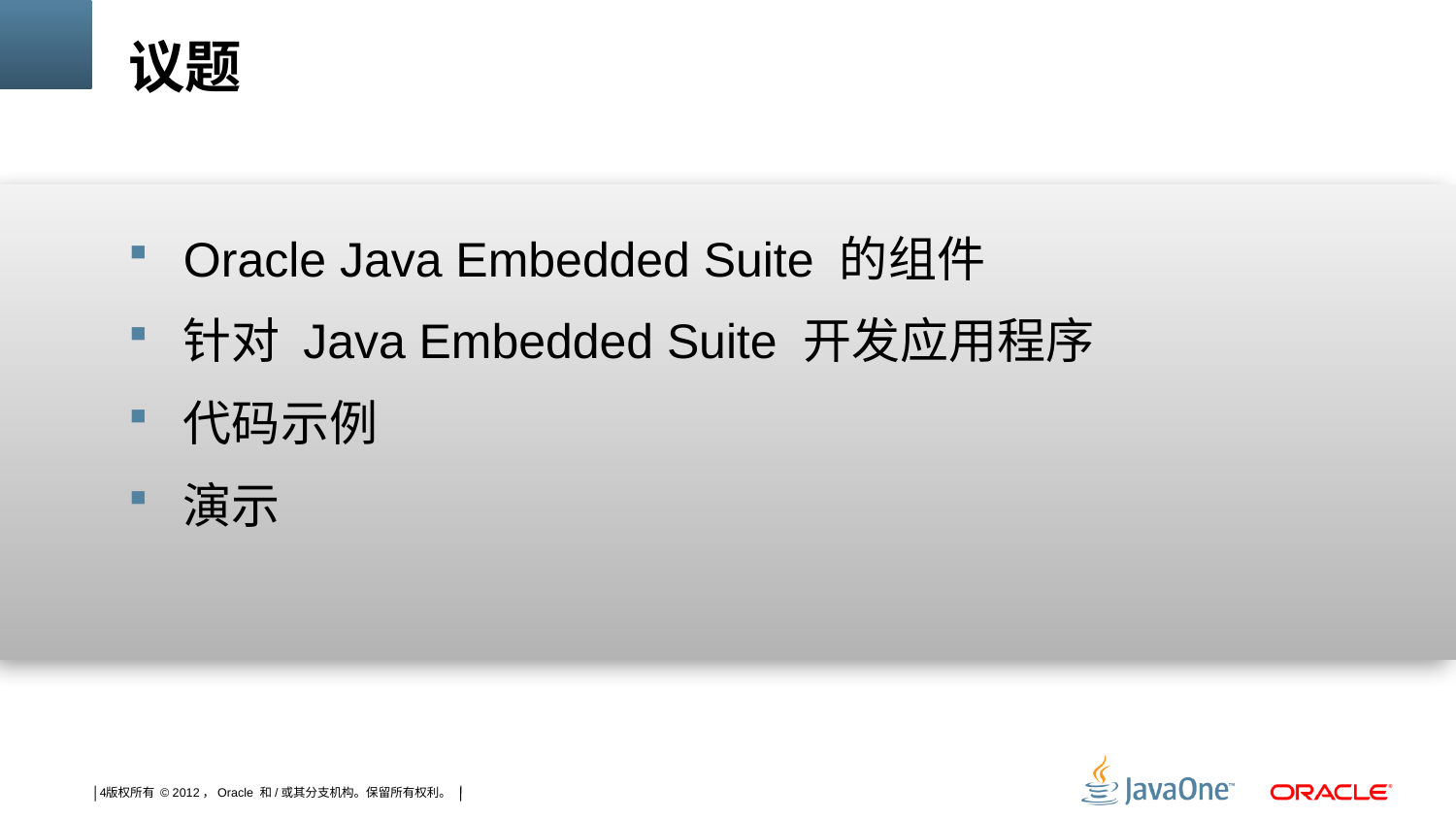

# 议题
Oracle Java Embedded Suite 的组件
针对 Java Embedded Suite 开发应用程序
代码示例
演示